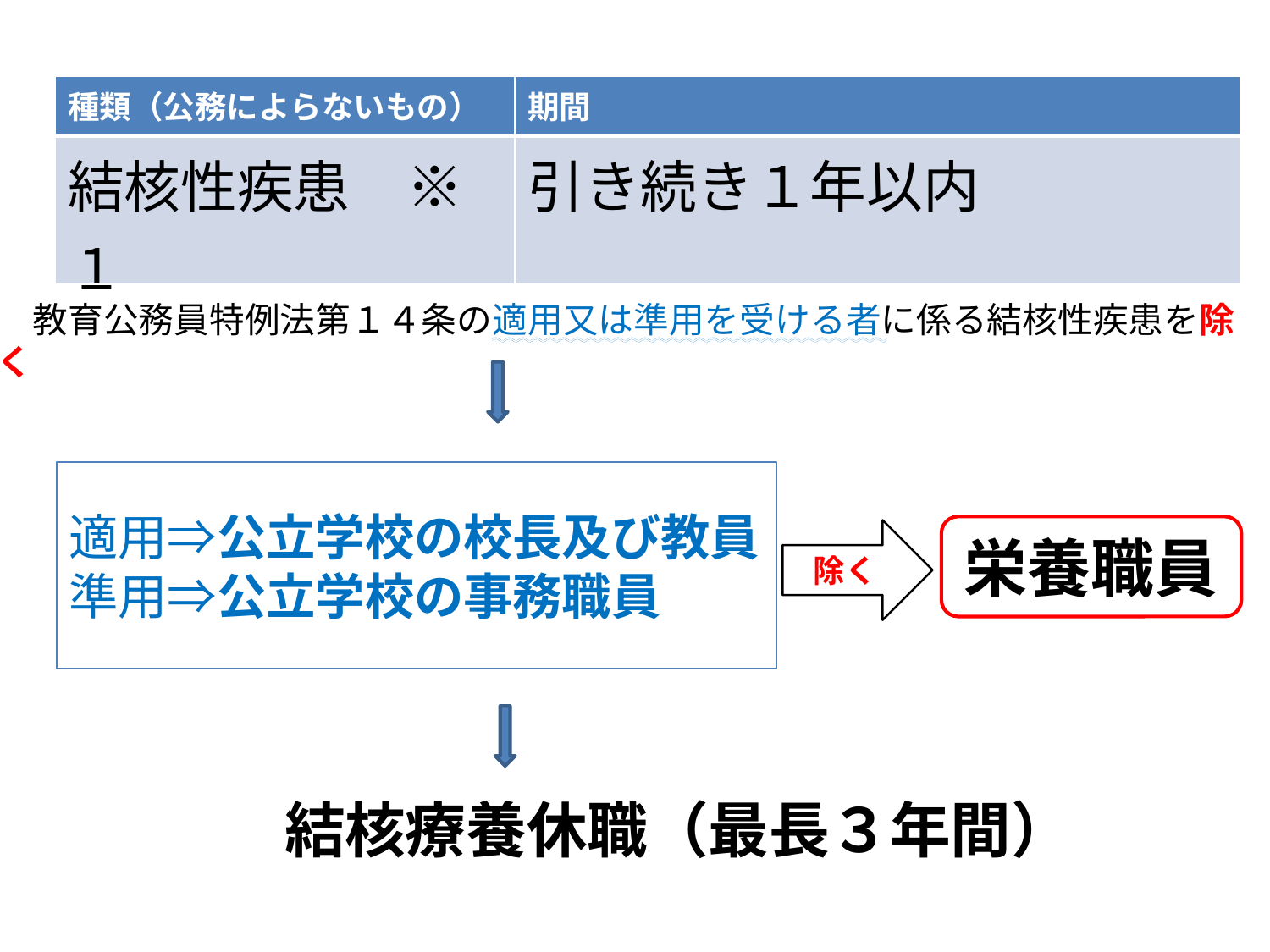

| 種類（公務によらないもの） | 期間 |
| --- | --- |
| 結核性疾患　※１ | 引き続き１年以内 |
　教育公務員特例法第１４条の適用又は準用を受ける者に係る結核性疾患を除く

適用⇒公立学校の校長及び教員
準用⇒公立学校の事務職員

栄養職員
除く

　　結核療養休職（最長３年間）